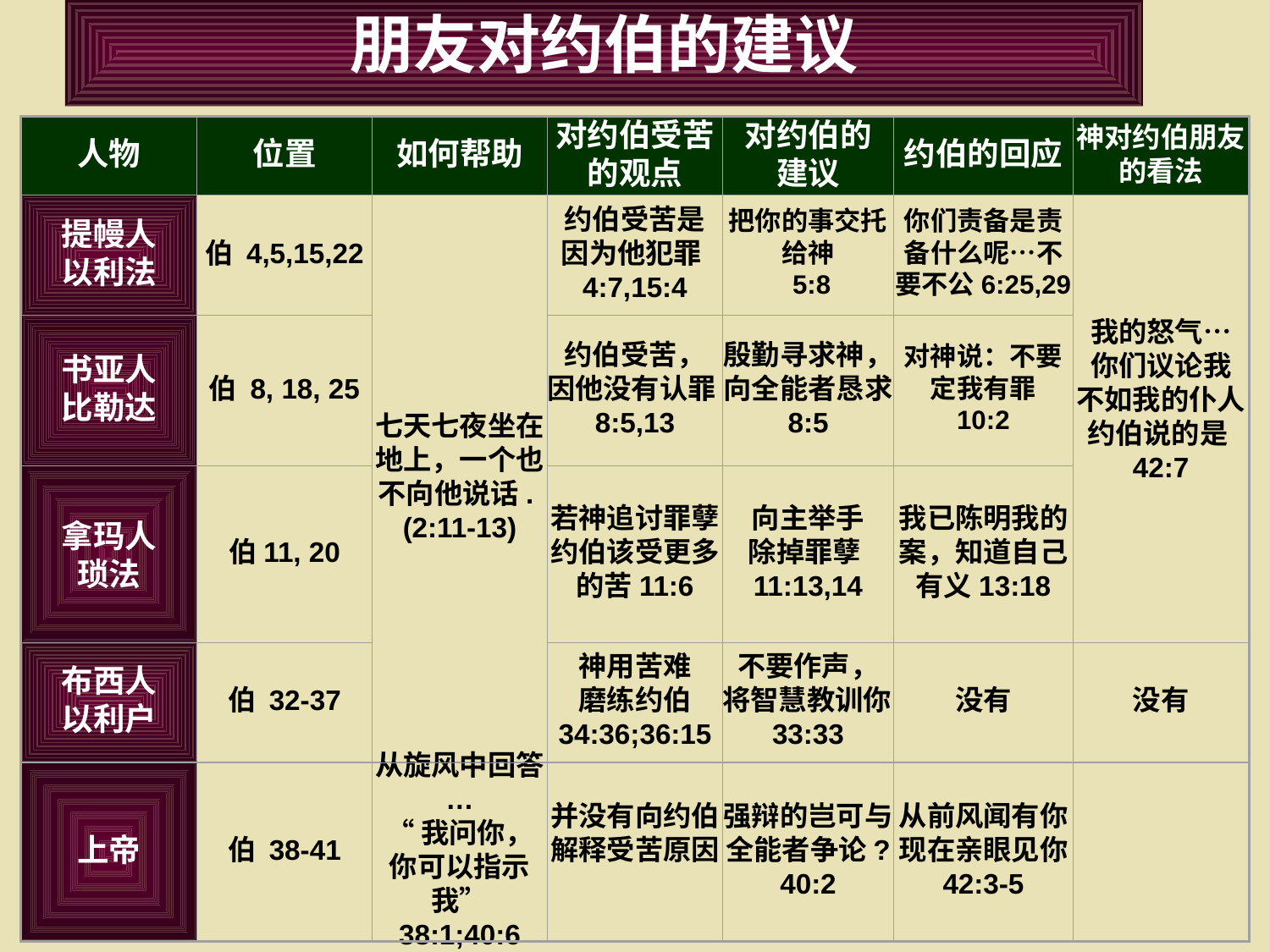

朋友对约伯的建议
人物

位置

如何帮助

对约伯受苦的观点

对约伯的
建议

约伯的回应

神对约伯朋友的看法

提幔人
以利法

伯 4,5,15,22

七天七夜坐在地上，一个也不向他说话.
(2:11-13)

约伯受苦是
因为他犯罪4:7,15:4

把你的事交托给神
 5:8

你们责备是责备什么呢…不要不公6:25,29

我的怒气…
你们议论我
不如我的仆人约伯说的是
42:7

书亚人
比勒达

伯 8, 18, 25

约伯受苦，
因他没有认罪8:5,13

殷勤寻求神，向全能者恳求
8:5

对神说：不要定我有罪
10:2

拿玛人
琐法

伯11, 20

若神追讨罪孽
约伯该受更多的苦11:6

向主举手
除掉罪孽11:13,14

我已陈明我的案，知道自己有义13:18

布西人
以利户

伯 32-37

神用苦难
磨练约伯
34:36;36:15

不要作声，
将智慧教训你33:33

没有

没有

上帝

伯 38-41

从旋风中回答
…
“我问你，你可以指示我”
38:1;40:6

并没有向约伯解释受苦原因

强辩的岂可与全能者争论?
40:2

从前风闻有你 现在亲眼见你 42:3-5